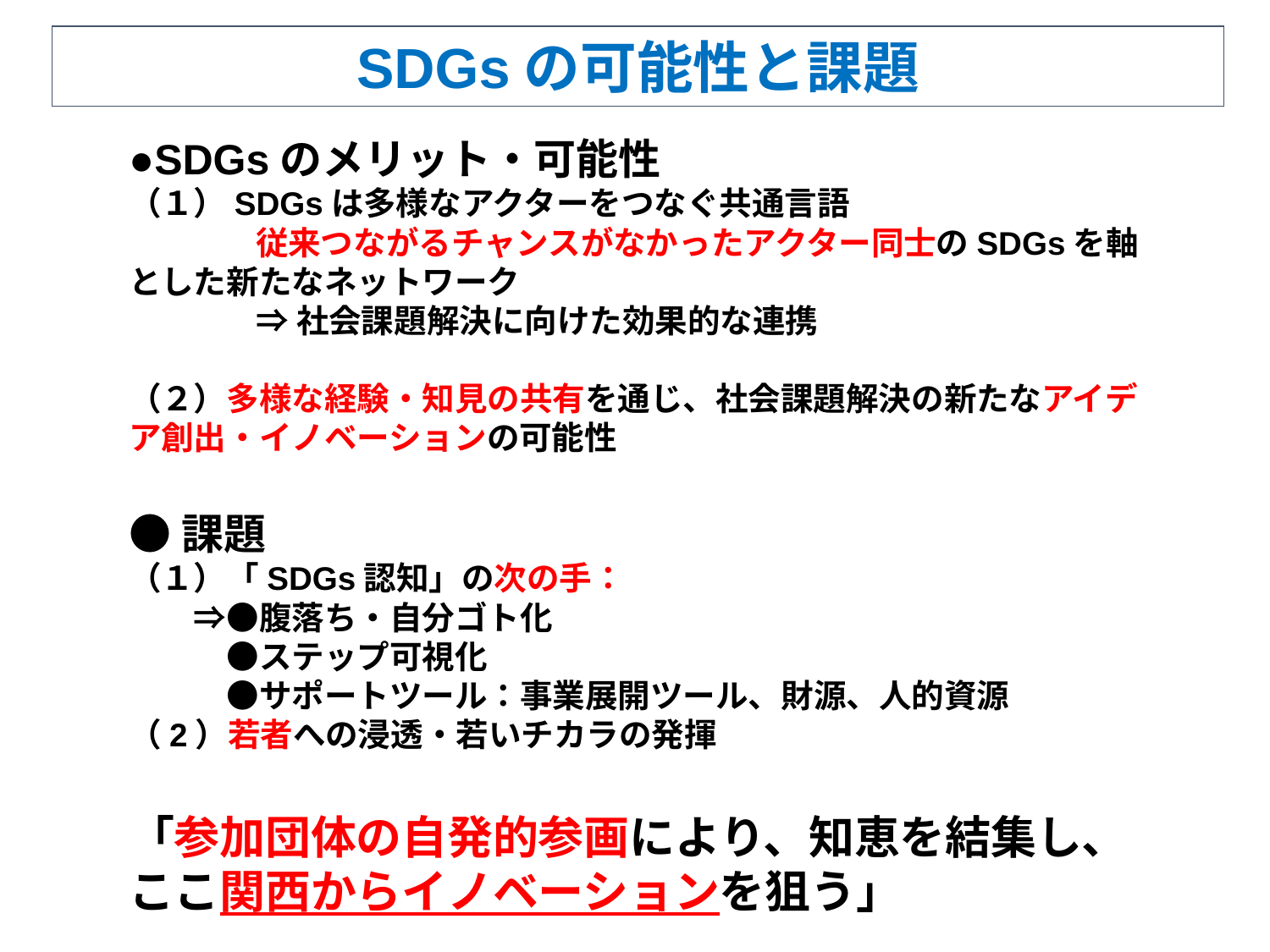

SDGsの可能性と課題
●SDGsのメリット・可能性
（１）SDGsは多様なアクターをつなぐ共通言語
	従来つながるチャンスがなかったアクター同士のSDGsを軸	とした新たなネットワーク
	⇒社会課題解決に向けた効果的な連携
（２）多様な経験・知見の共有を通じ、社会課題解決の新たなアイデ	ア創出・イノベーションの可能性

●課題
（１）「SDGs認知」の次の手：
　　⇒●腹落ち・自分ゴト化
　　　●ステップ可視化
　　　●サポートツール：事業展開ツール、財源、人的資源
（2）若者への浸透・若いチカラの発揮

「参加団体の自発的参画により、知恵を結集し、ここ関西からイノベーションを狙う」